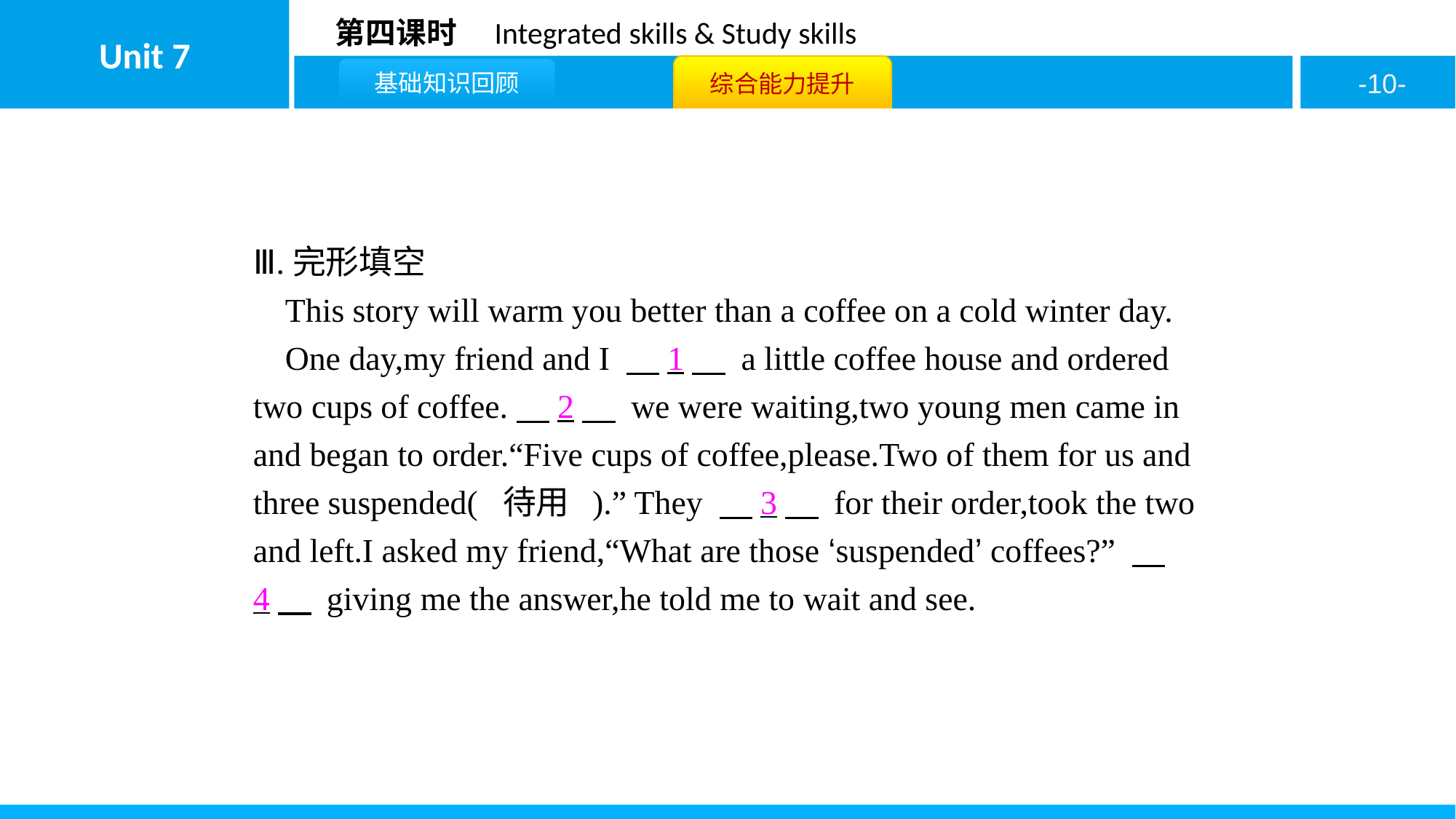

Ⅲ.完形填空
This story will warm you better than a coffee on a cold winter day.
One day,my friend and I 　1　 a little coffee house and ordered two cups of coffee.　2　 we were waiting,two young men came in and began to order.“Five cups of coffee,please.Two of them for us and three suspended(  待用  ).” They 　3　 for their order,took the two and left.I asked my friend,“What are those ‘suspended’ coffees?” 　4　 giving me the answer,he told me to wait and see.